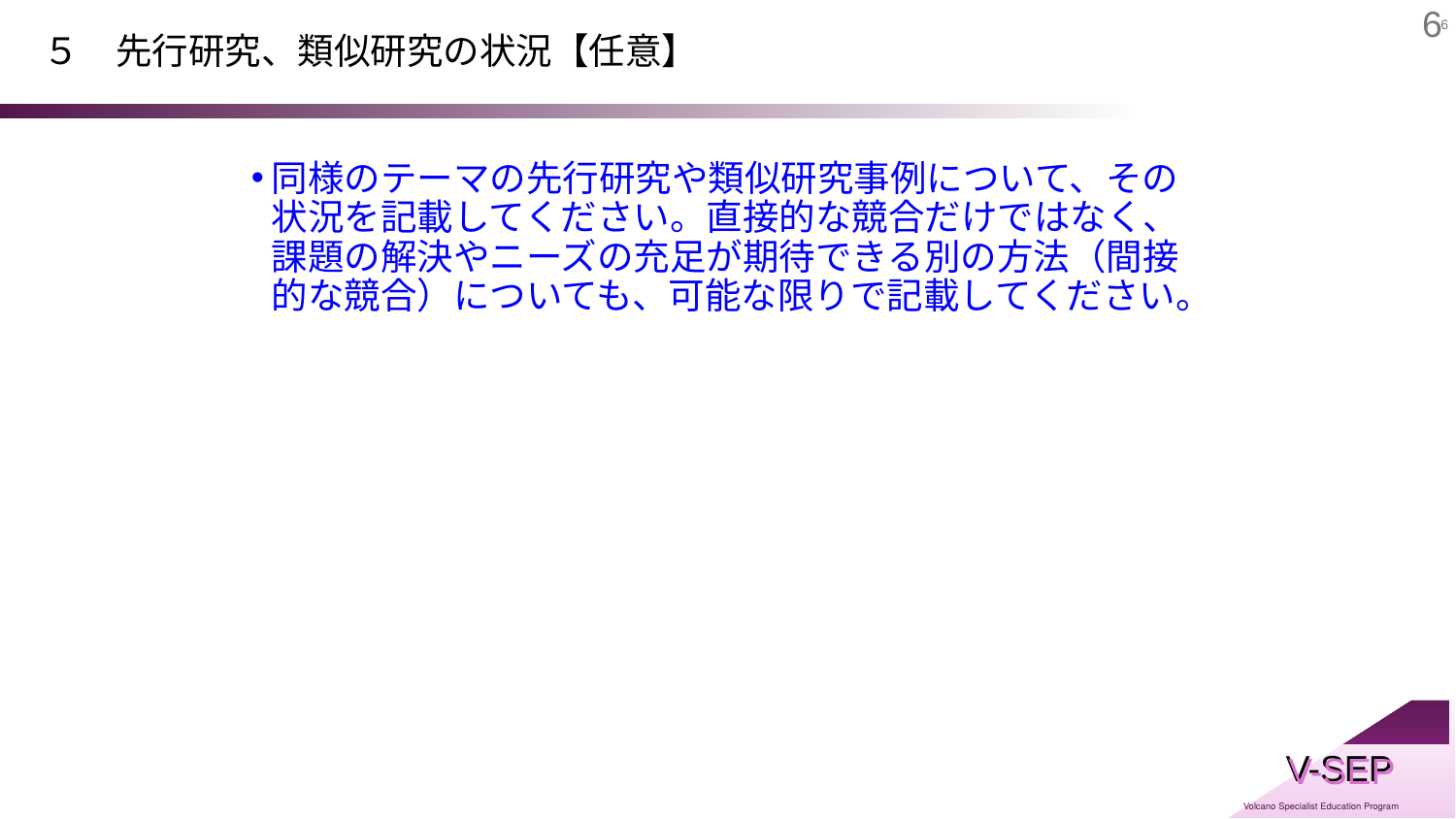

6
# ５　先行研究、類似研究の状況【任意】
同様のテーマの先行研究や類似研究事例について、その状況を記載してください。直接的な競合だけではなく、課題の解決やニーズの充足が期待できる別の方法（間接的な競合）についても、可能な限りで記載してください。